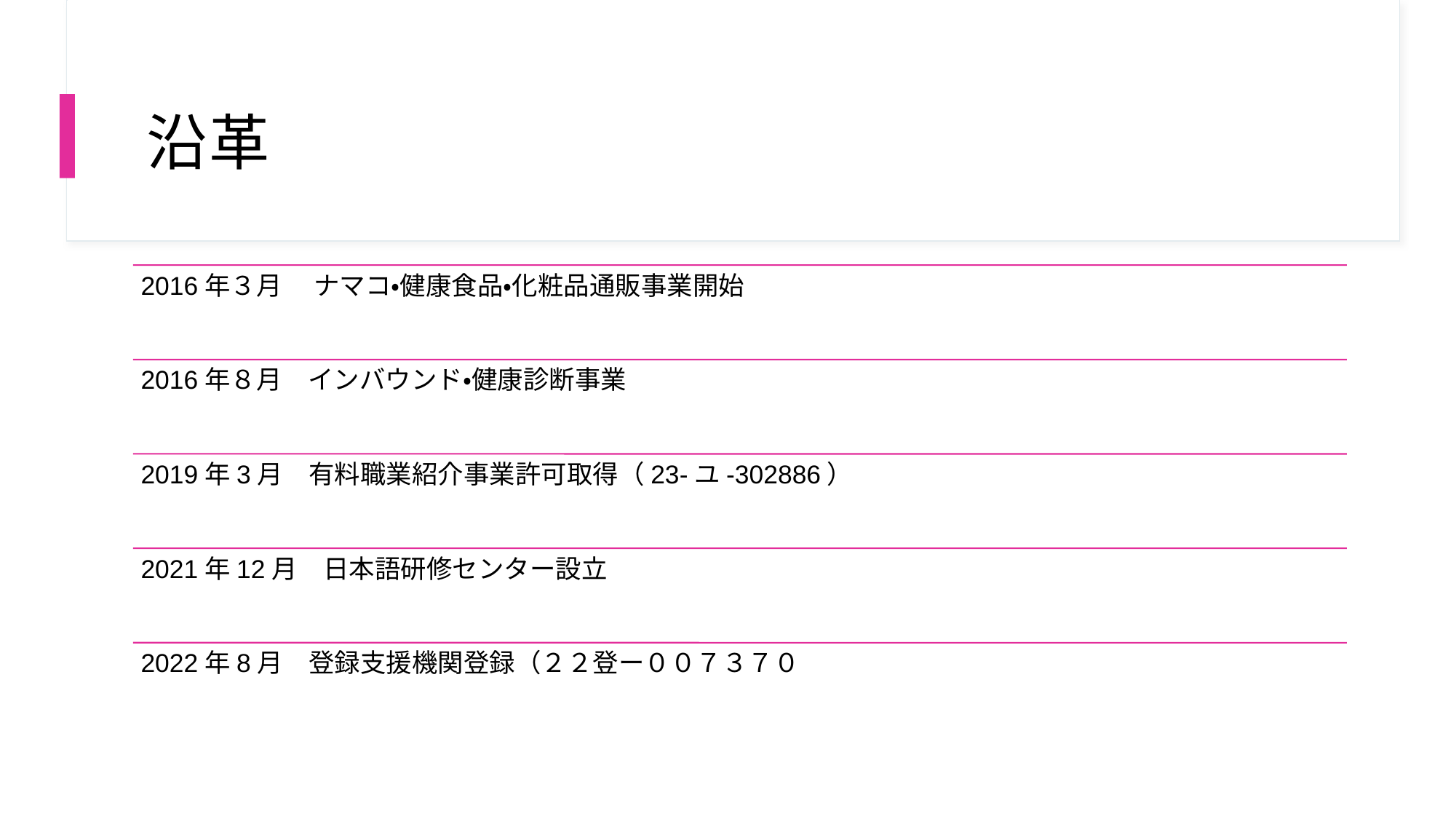

# 沿革
2016年３月 　ナマコ・健康食品・化粧品通販事業開始
2016年８月　インバウンド・健康診断事業
2019年3月　有料職業紹介事業許可取得（23-ユ-302886）
2021年12月　日本語研修センター設立
2022年8月　登録支援機関登録（２２登ー００７３７０